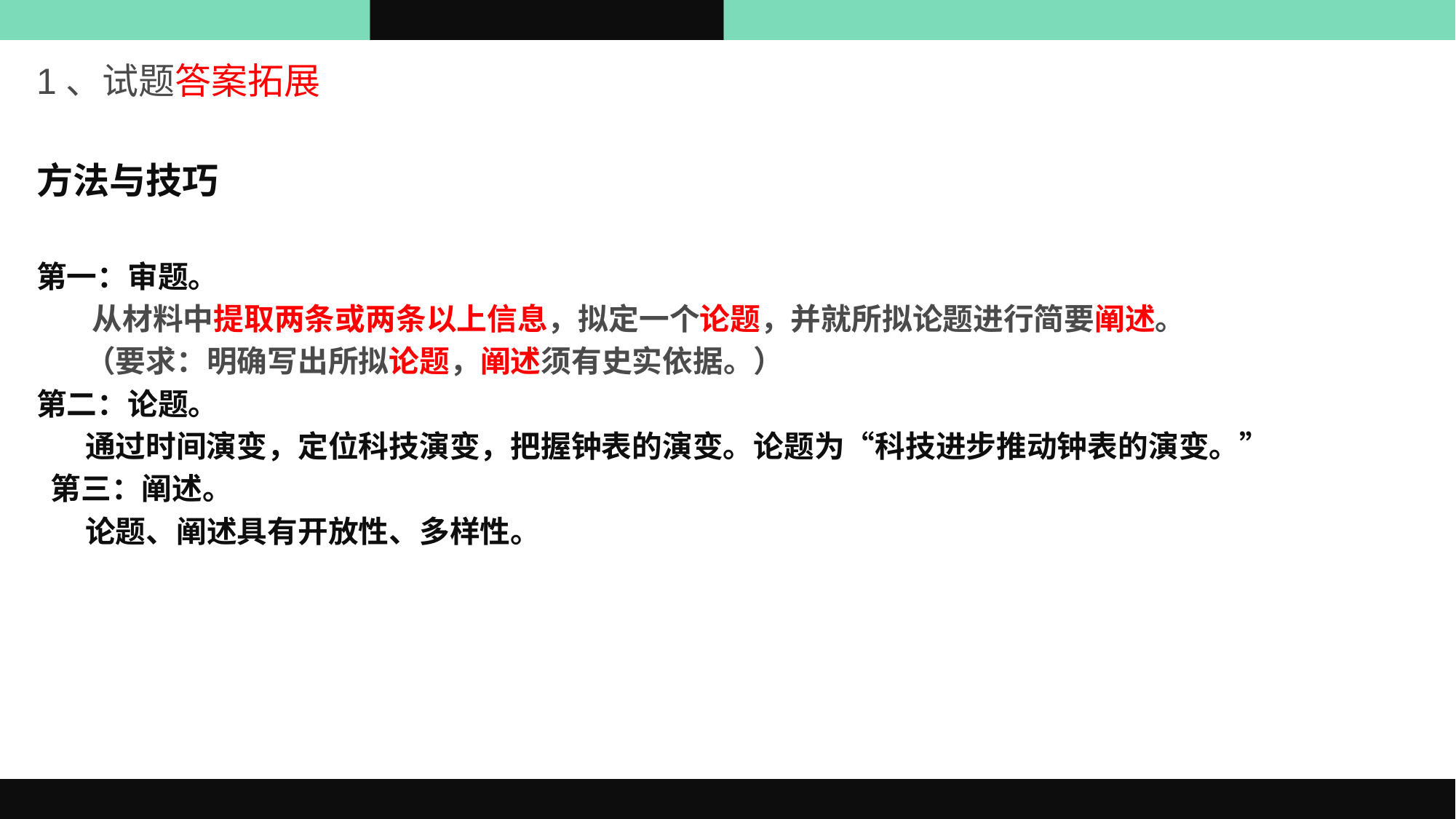

1、试题答案拓展

方法与技巧

第一：审题。
       从材料中提取两条或两条以上信息，拟定一个论题，并就所拟论题进行简要阐述。
      （要求：明确写出所拟论题，阐述须有史实依据。）
第二：论题。
      通过时间演变，定位科技演变，把握钟表的演变。论题为“科技进步推动钟表的演变。”
 第三：阐述。
      论题、阐述具有开放性、多样性。